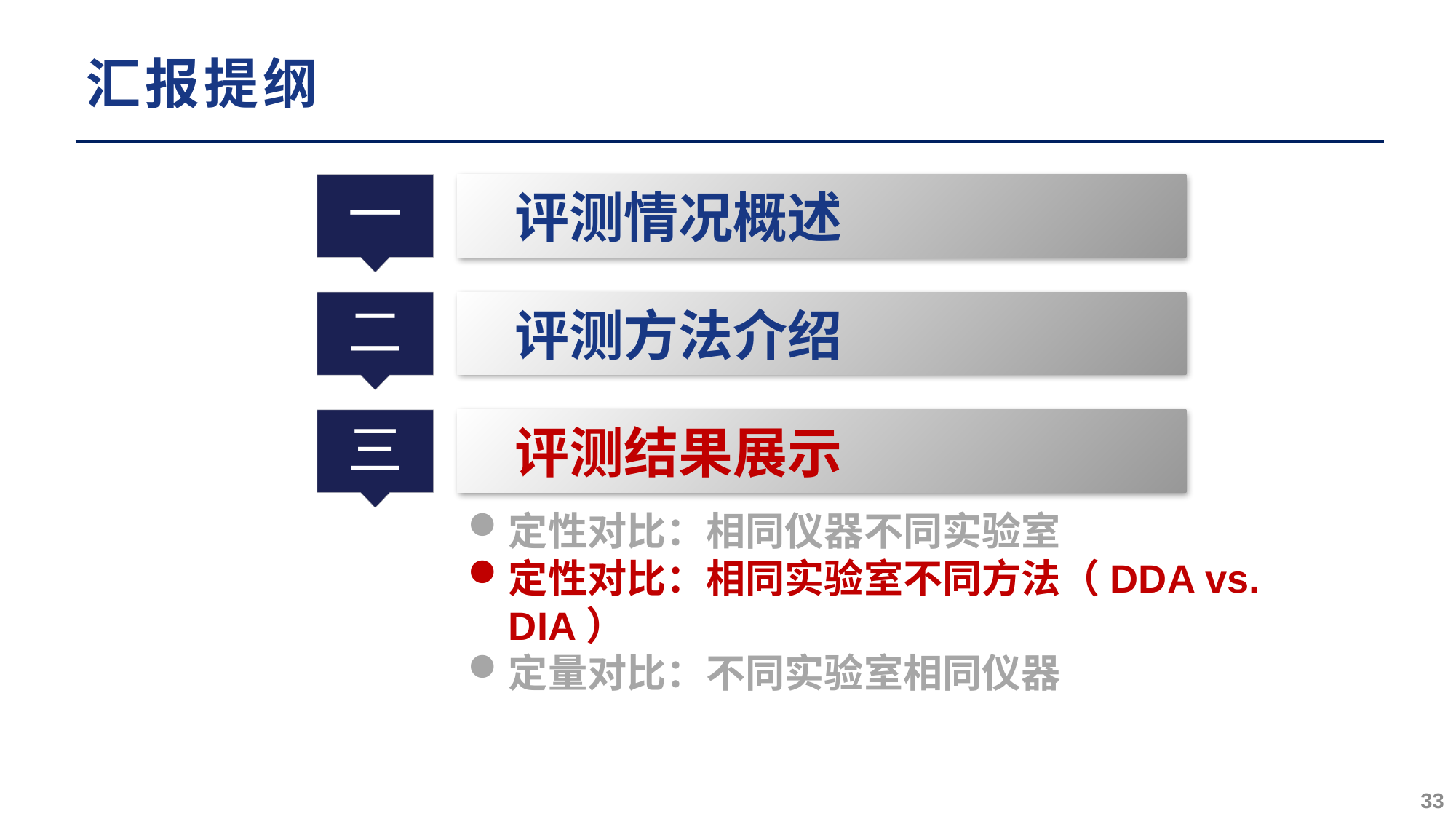

# 汇报提纲
一
评测情况概述
二
评测方法介绍
三
评测结果展示
定性对比：相同仪器不同实验室
定性对比：相同实验室不同方法（DDA vs. DIA）
定量对比：不同实验室相同仪器

33